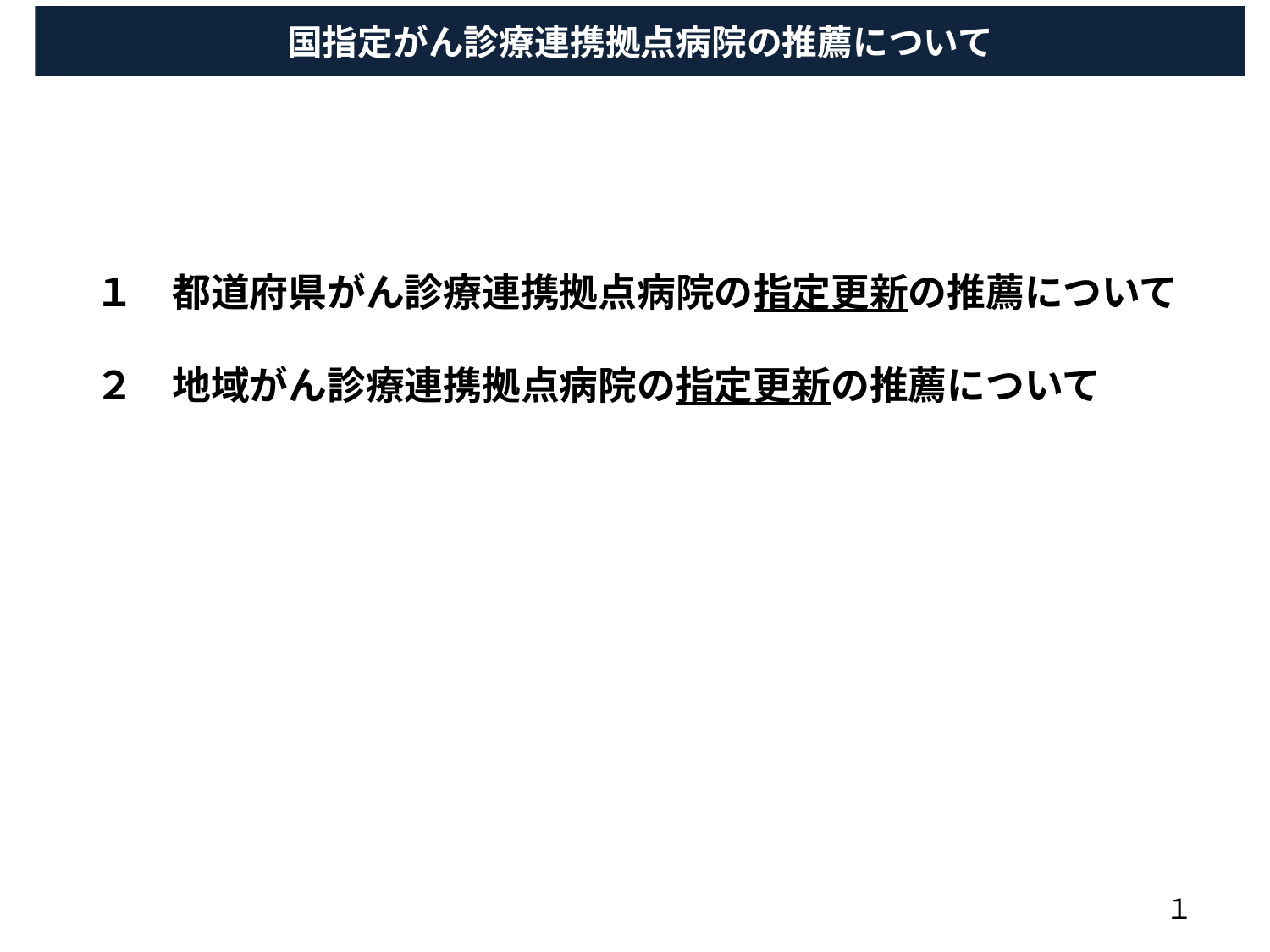

国指定がん診療連携拠点病院の推薦について
１　都道府県がん診療連携拠点病院の指定更新の推薦について

２　地域がん診療連携拠点病院の指定更新の推薦について

１